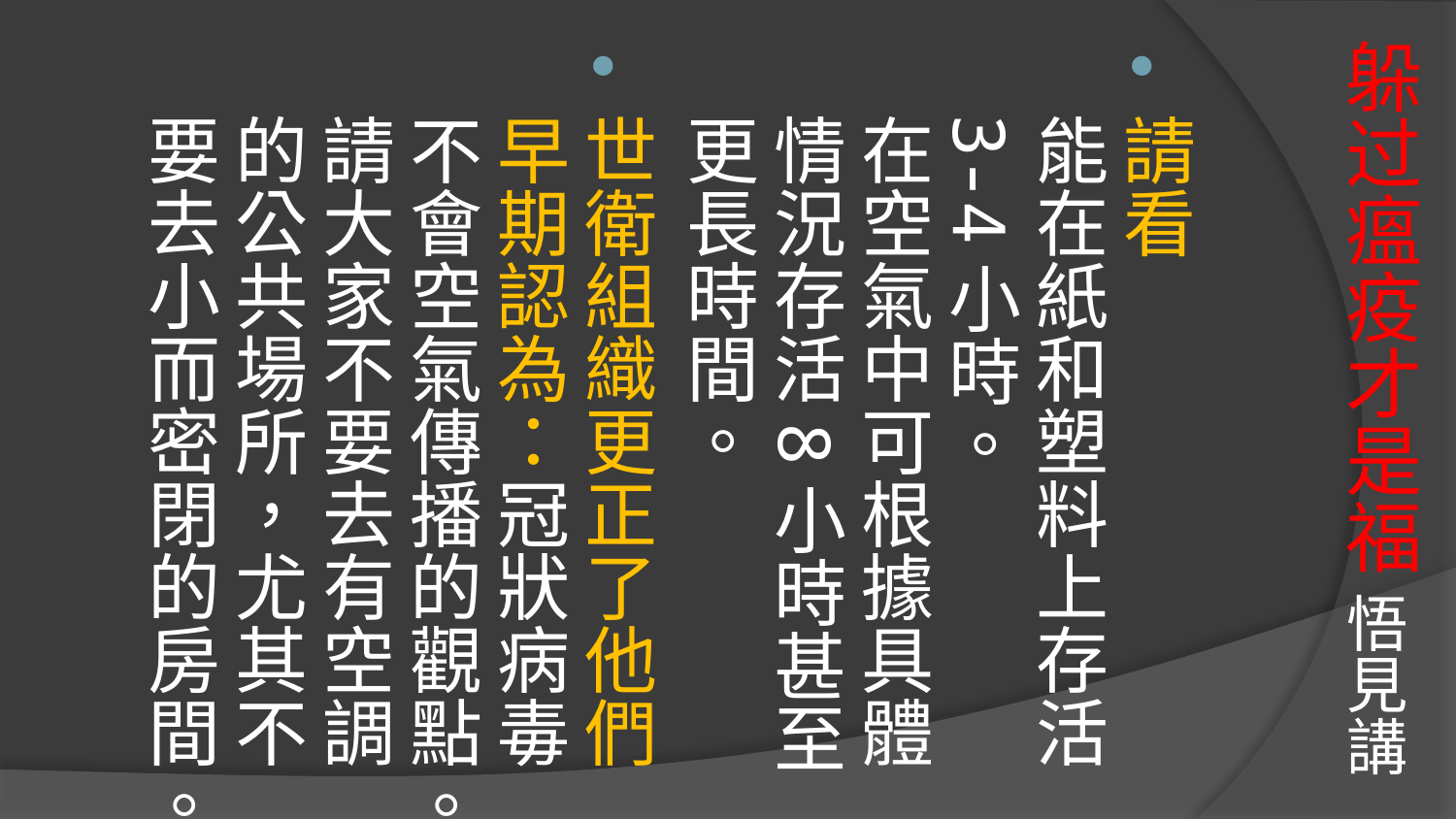

# 躲过瘟疫才是福 悟見講
請看
能在紙和塑料上存活3-4小時。
在空氣中可根據具體情況存活8小時甚至更長時間。
世衛組織更正了他們早期認為：冠狀病毒不會空氣傳播的觀點。請大家不要去有空調的公共場所，尤其不要去小而密閉的房間。